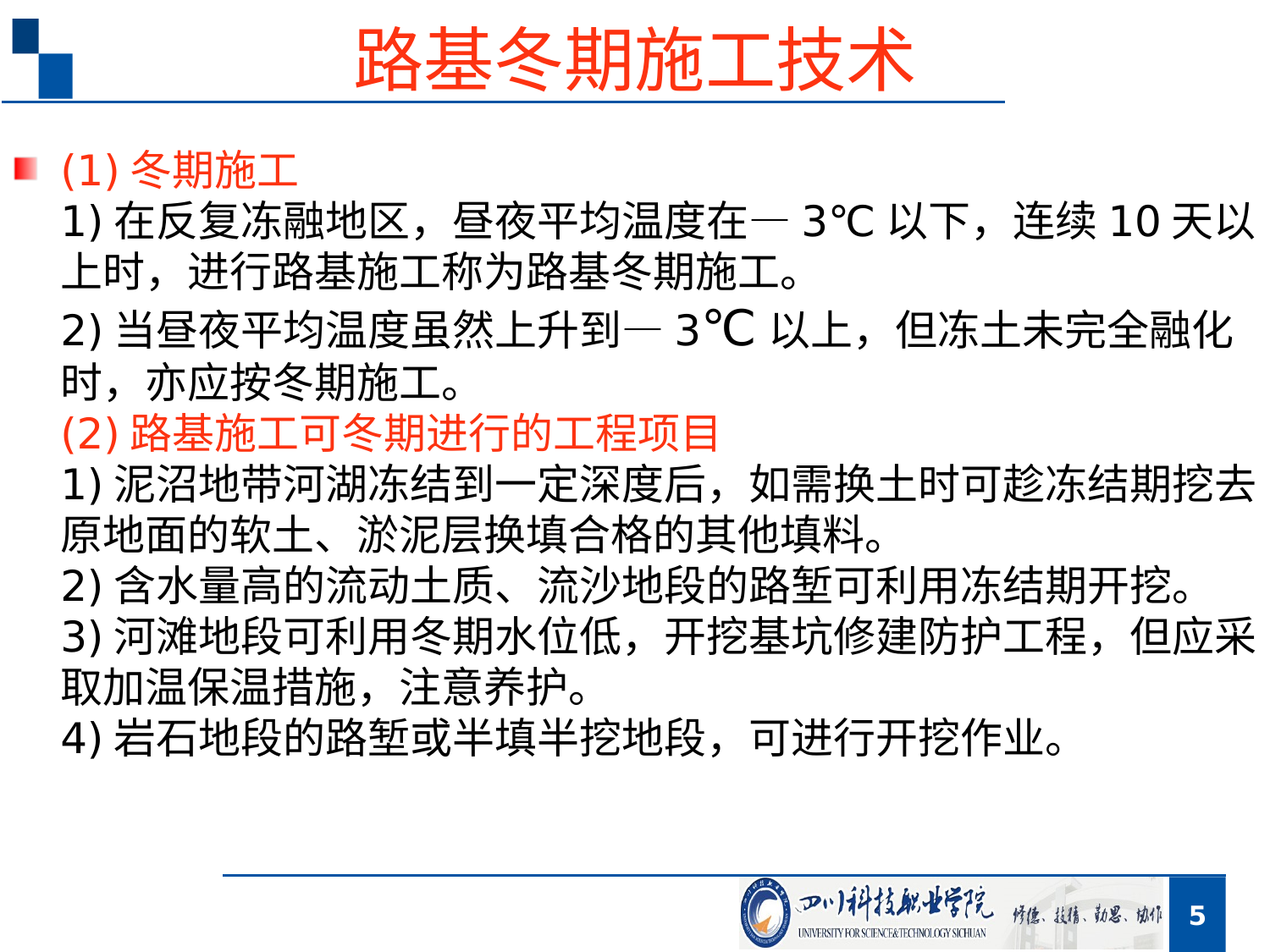

# 路基冬期施工技术
(1)冬期施工
1)在反复冻融地区，昼夜平均温度在—3℃以下，连续10天以上时，进行路基施工称为路基冬期施工。
2)当昼夜平均温度虽然上升到—3℃以上，但冻土未完全融化时，亦应按冬期施工。
(2)路基施工可冬期进行的工程项目
1)泥沼地带河湖冻结到一定深度后，如需换土时可趁冻结期挖去原地面的软土、淤泥层换填合格的其他填料。
2)含水量高的流动土质、流沙地段的路堑可利用冻结期开挖。
3)河滩地段可利用冬期水位低，开挖基坑修建防护工程，但应采取加温保温措施，注意养护。
4)岩石地段的路堑或半填半挖地段，可进行开挖作业。